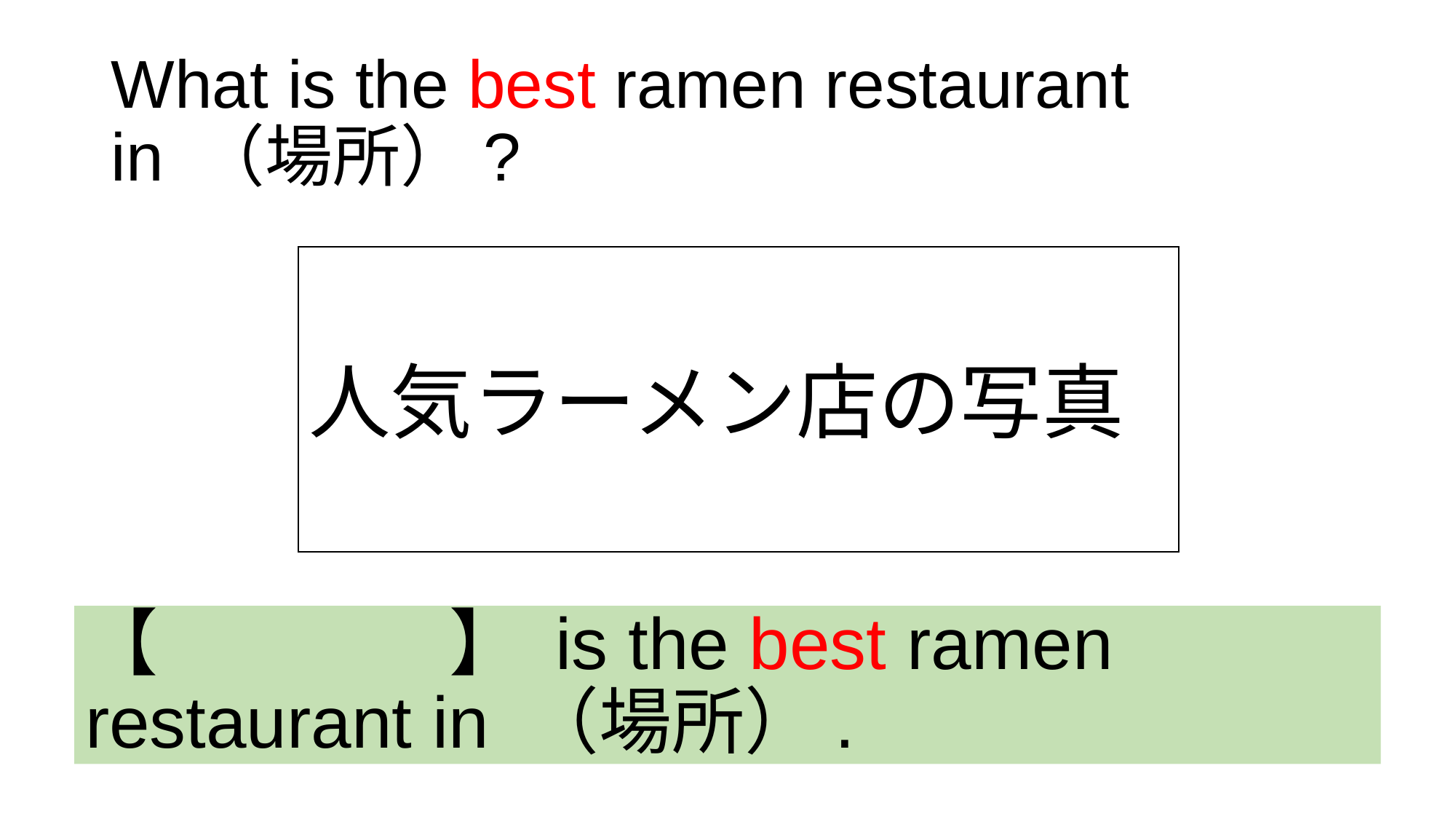

# What is the best ramen restaurant in （場所）?

人気ラーメン店の写真

【　　　　】 is the best ramen restaurant in （場所）.